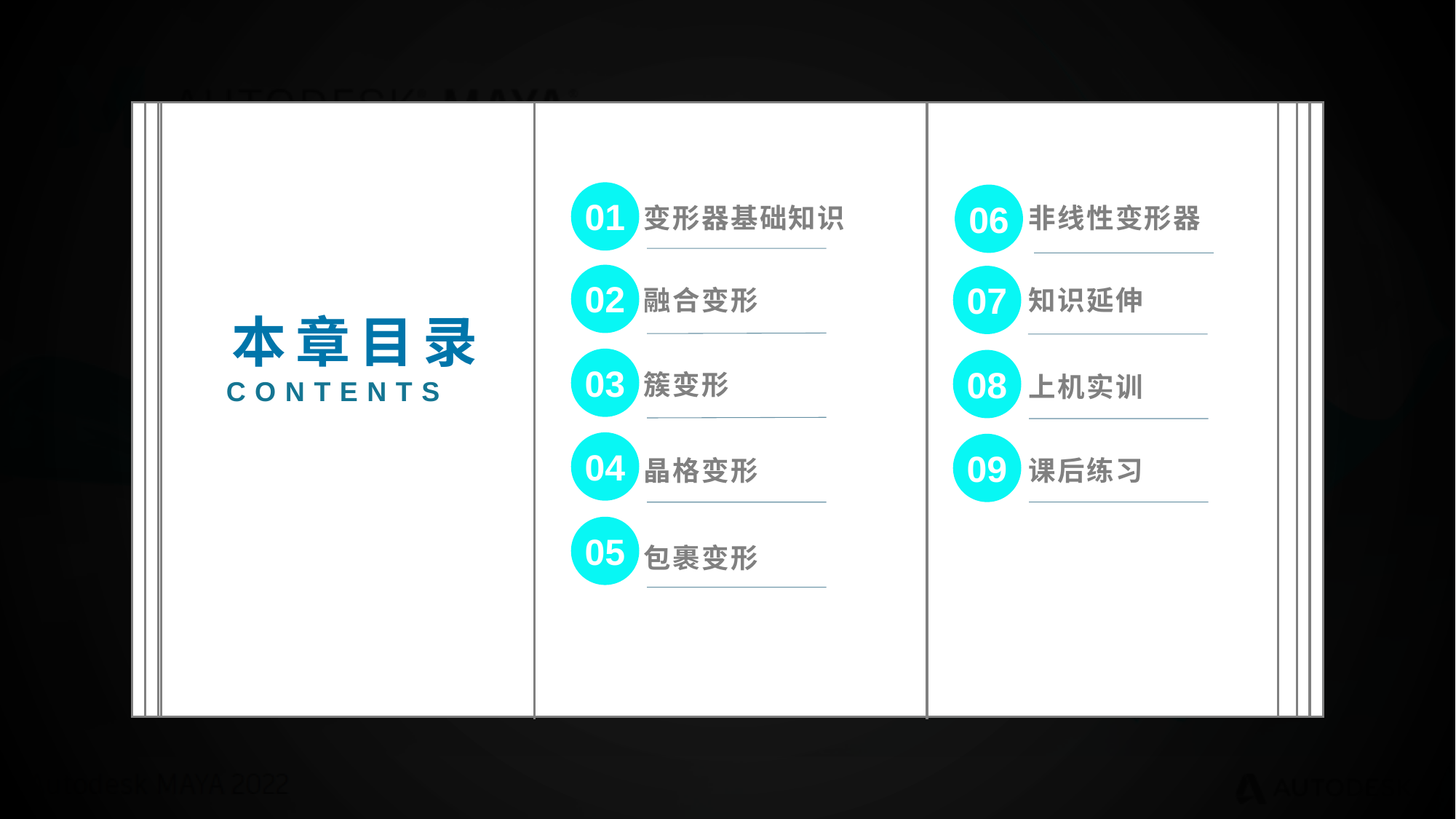

非线性变形器
变形器基础知识
知识延伸
融合变形
簇变形
上机实训
课后练习
晶格变形
包裹变形